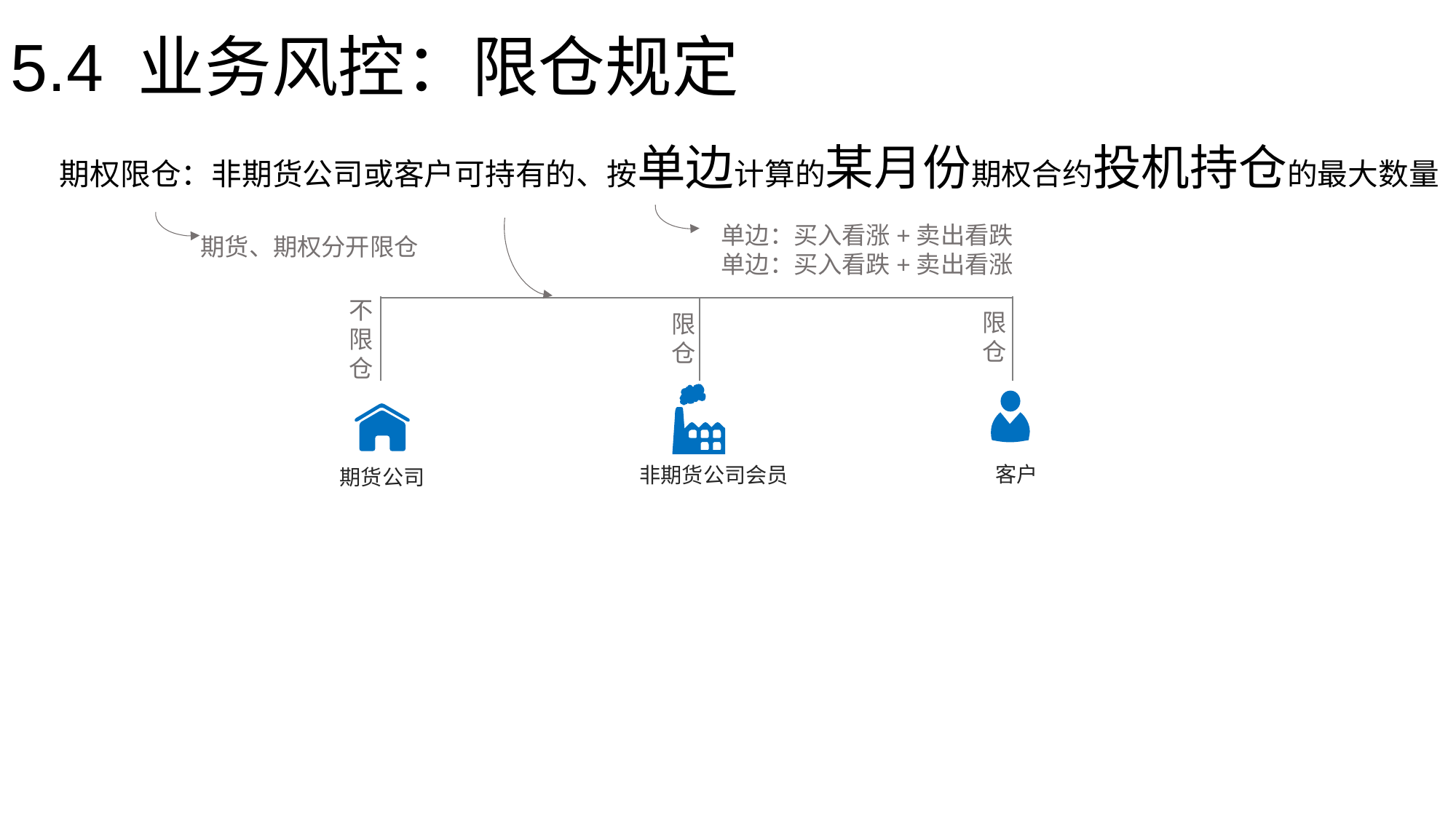

5.4 业务风控：限仓规定
期权限仓：非期货公司或客户可持有的、按单边计算的某月份期权合约投机持仓的最大数量

单边：买入看涨+卖出看跌
单边：买入看跌+卖出看涨
期货、期权分开限仓
不限仓
限仓
限仓

期货公司
客户
非期货公司会员